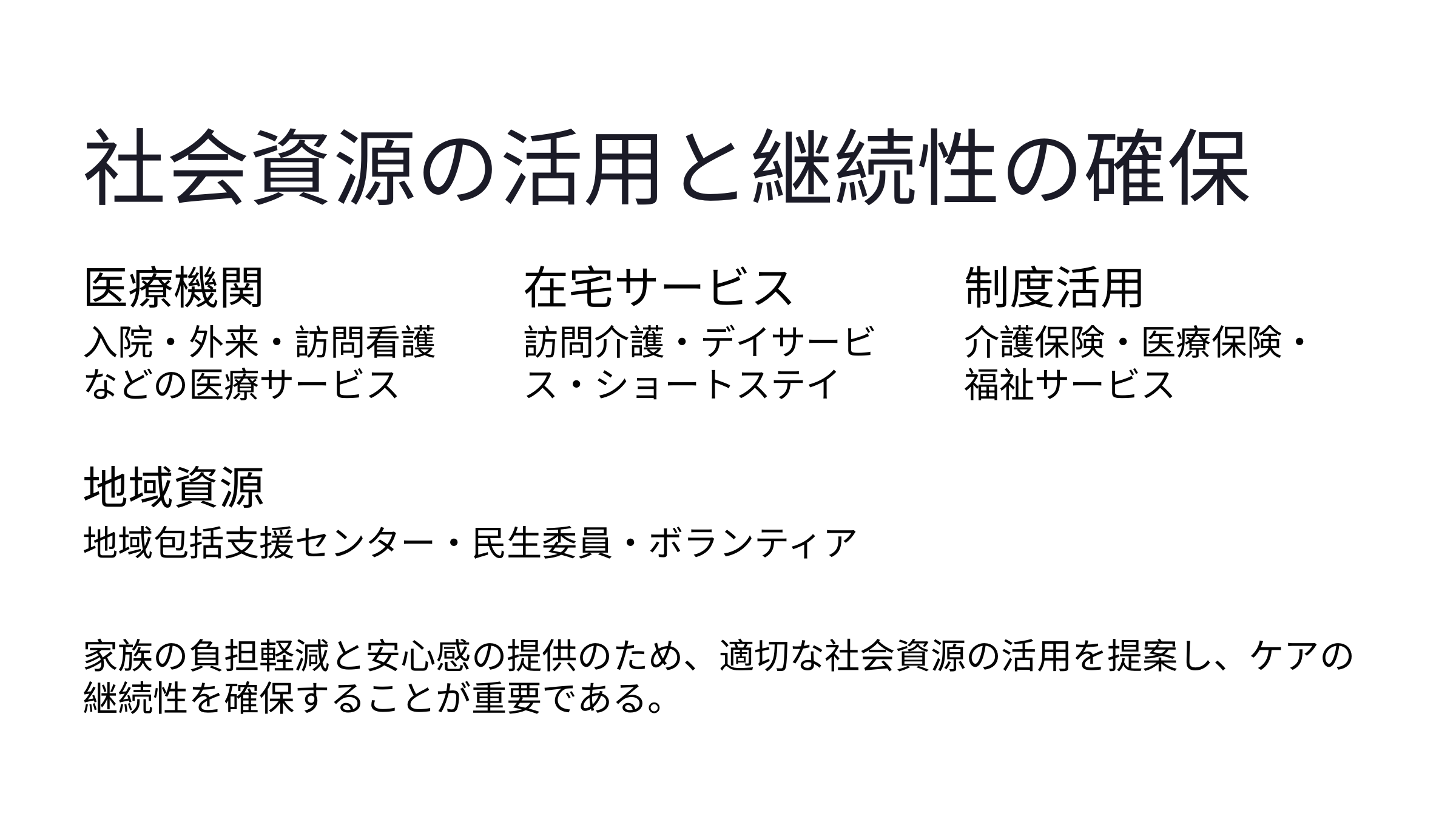

社会資源の活用と継続性の確保
医療機関
在宅サービス
制度活用
入院・外来・訪問看護などの医療サービス
訪問介護・デイサービス・ショートステイ
介護保険・医療保険・福祉サービス
地域資源
地域包括支援センター・民生委員・ボランティア
家族の負担軽減と安心感の提供のため、適切な社会資源の活用を提案し、ケアの継続性を確保することが重要である。